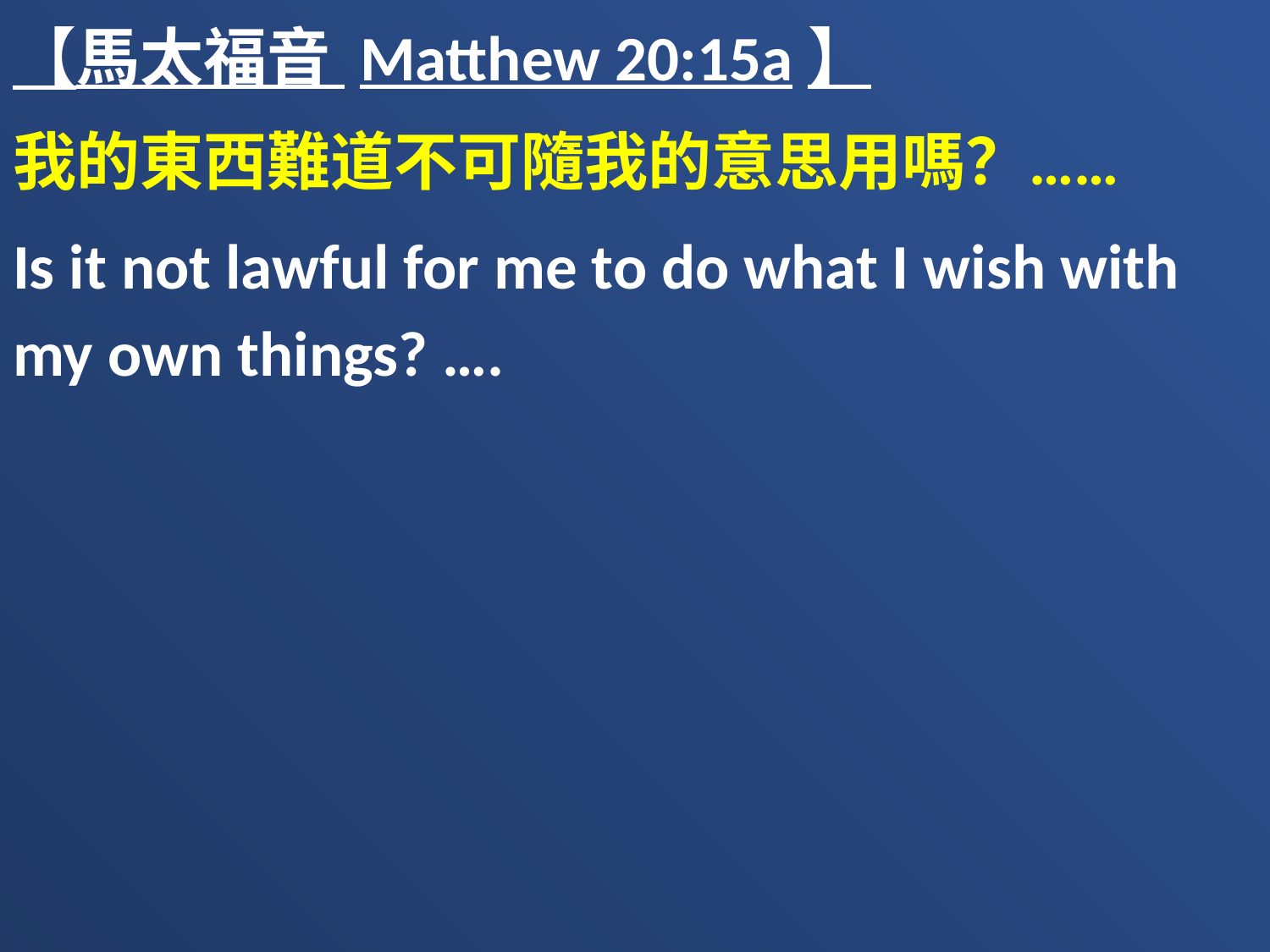

【馬太福音 Matthew 20:15a】
我的東西難道不可隨我的意思用嗎？……
Is it not lawful for me to do what I wish with my own things? ….